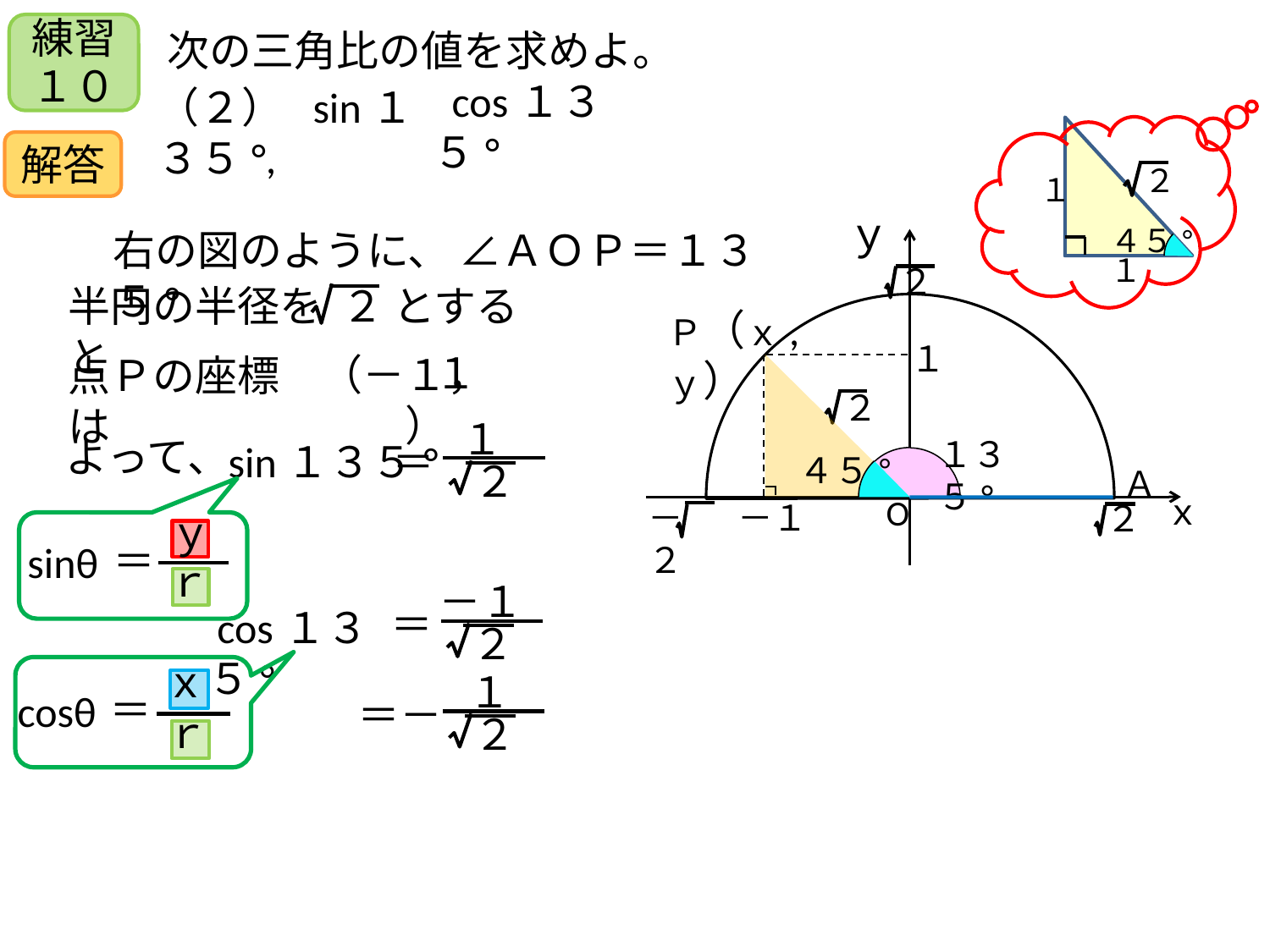

練習１０
次の三角比の値を求めよ。
  cos１３５°
（２）  sin１３５°,

２

１
４５°

１
解答
ｙ
２

Ａ
ｘ
O
－２
２
右の図のように、 ∠ＡＯＰ＝１３５°

半円の半径を  ２ とすると

Ｐ（ｘ,ｙ）
１
（－１，　　）
１
点Ｐの座標は

４５°

２

１
＝
２

 sin１３５°
よって、
１３５°

－１

ｙ

＝
sinθ
ｒ

－１
＝
２

 cos１３５°
ｘ

＝
cosθ
ｒ

１
＝－
２